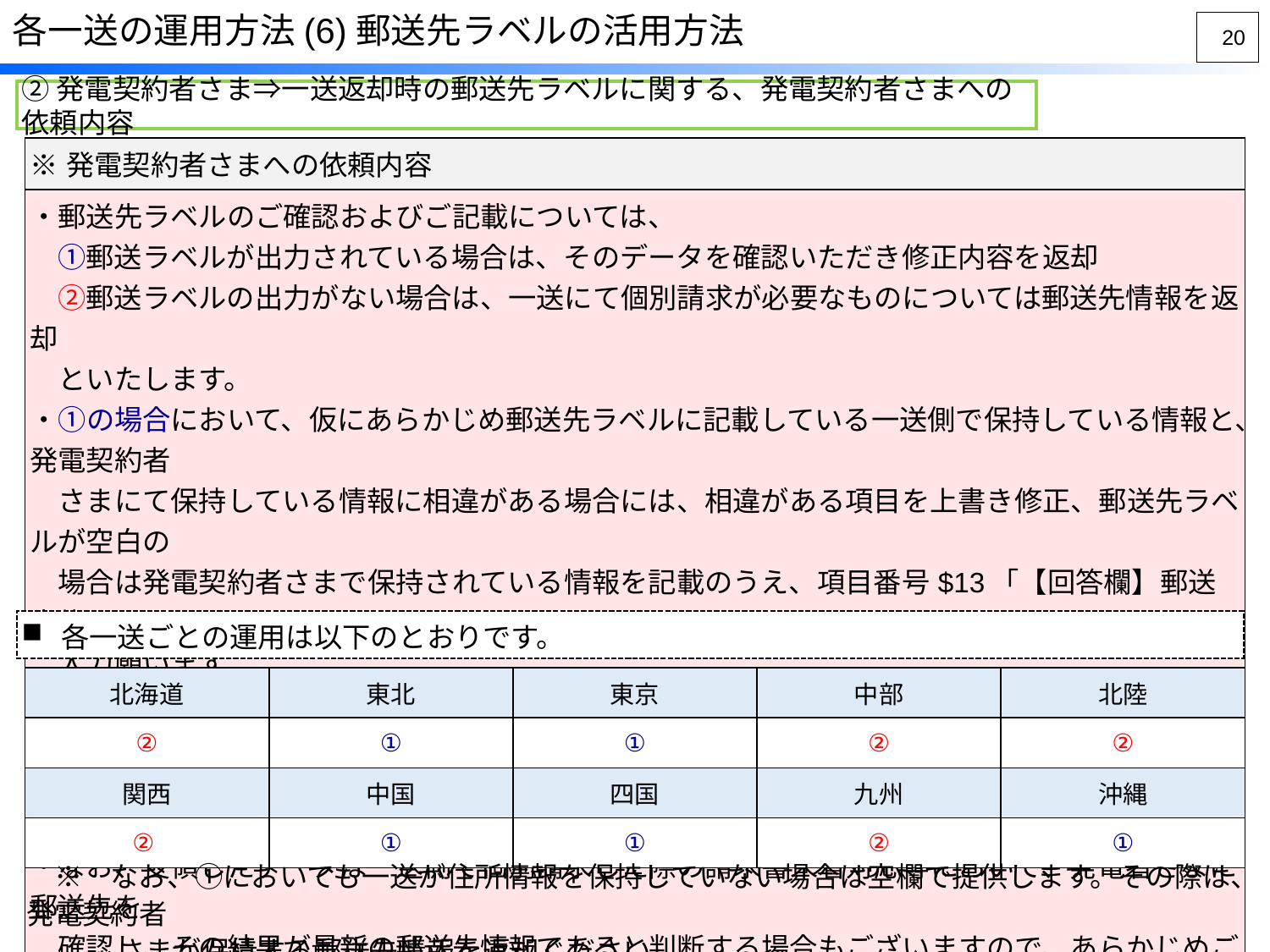

各一送の運用方法(6)郵送先ラベルの活用方法
20

②発電契約者さま⇒一送返却時の郵送先ラベルに関する、発電契約者さまへの依頼内容
| ※発電契約者さまへの依頼内容 |
| --- |
| ・郵送先ラベルのご確認およびご記載については、 　①郵送ラベルが出力されている場合は、そのデータを確認いただき修正内容を返却 　②郵送ラベルの出力がない場合は、一送にて個別請求が必要なものについては郵送先情報を返却 　といたします。 ・①の場合において、仮にあらかじめ郵送先ラベルに記載している一送側で保持している情報と、発電契約者 　さまにて保持している情報に相違がある場合には、相違がある項目を上書き修正、郵送先ラベルが空白の 　場合は発電契約者さまで保持されている情報を記載のうえ、項目番号$13「【回答欄】郵送先修正」に1を 　入力願います。 ・②の場合において、項目番号$11「【必須回答欄】相殺可否等」で2または5を選択のとき、発電契約者さま 　で保持されている情報を記載のうえ、項目番号$13「【回答欄】郵送先修正」に1を入力願います。 ・なお、受領したデータは一送側で個別請求した際の請求書未着対応等において、発電者さまに郵送先を 　確認し、その結果が最新の郵送先情報であると判断する場合もございますので、あらかじめご容赦願います。 |
各一送ごとの運用は以下のとおりです。
| 北海道 | 東北 | 東京 | 中部 | 北陸 |
| --- | --- | --- | --- | --- |
| ② | ① | ① | ② | ② |
| 関西 | 中国 | 四国 | 九州 | 沖縄 |
| ② | ① | ① | ② | ① |
　※　なお、①においても一送が住所情報を保持していない場合は空欄で提供します。その際は、発電契約者
　　　 さまが保持する郵送先情報を返却ください。